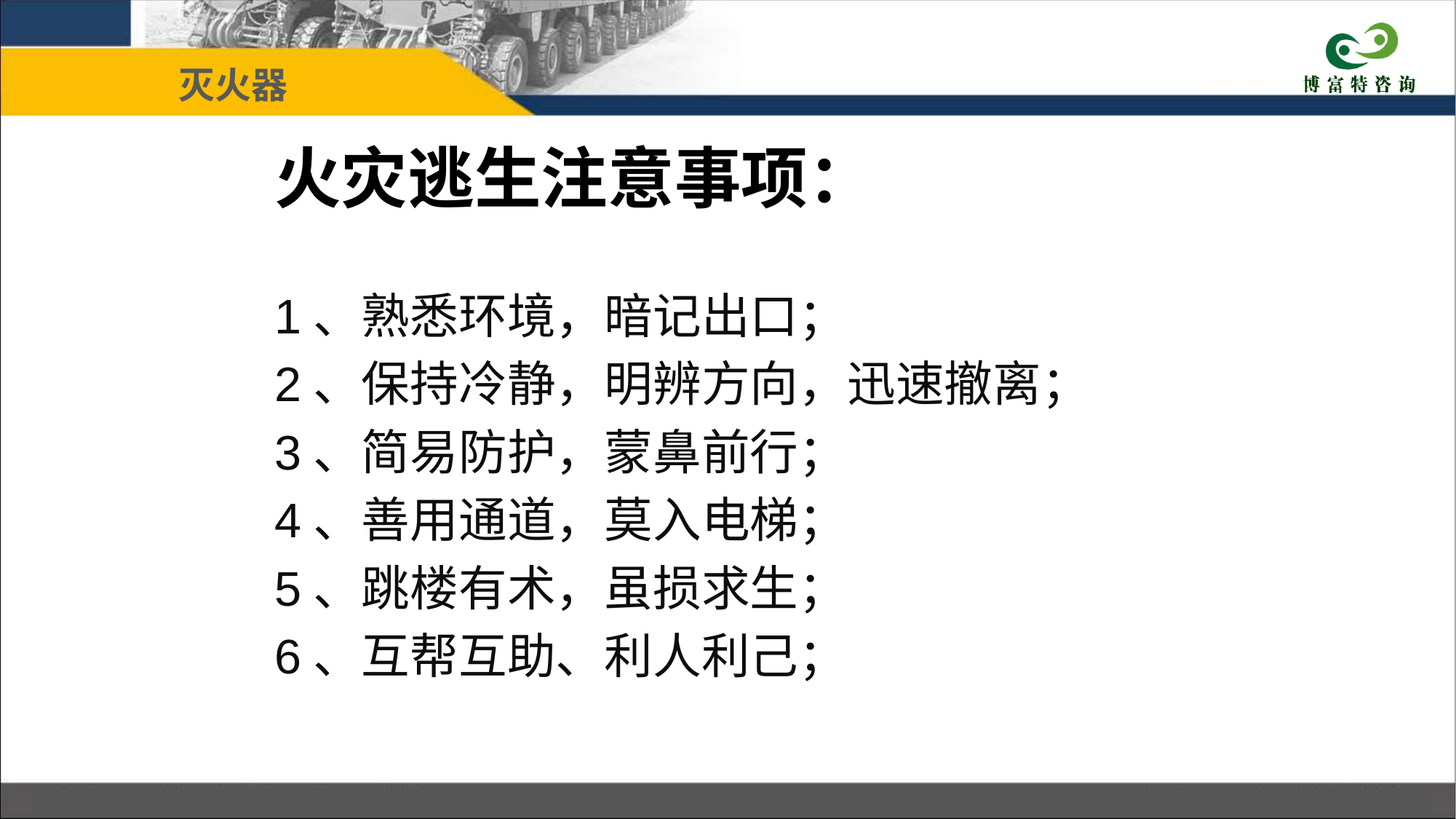

灭火器
火灾逃生注意事项：

1、熟悉环境，暗记出口；
2、保持冷静，明辨方向，迅速撤离；
3、简易防护，蒙鼻前行；
4、善用通道，莫入电梯；
5、跳楼有术，虽损求生；
6、互帮互助、利人利己；